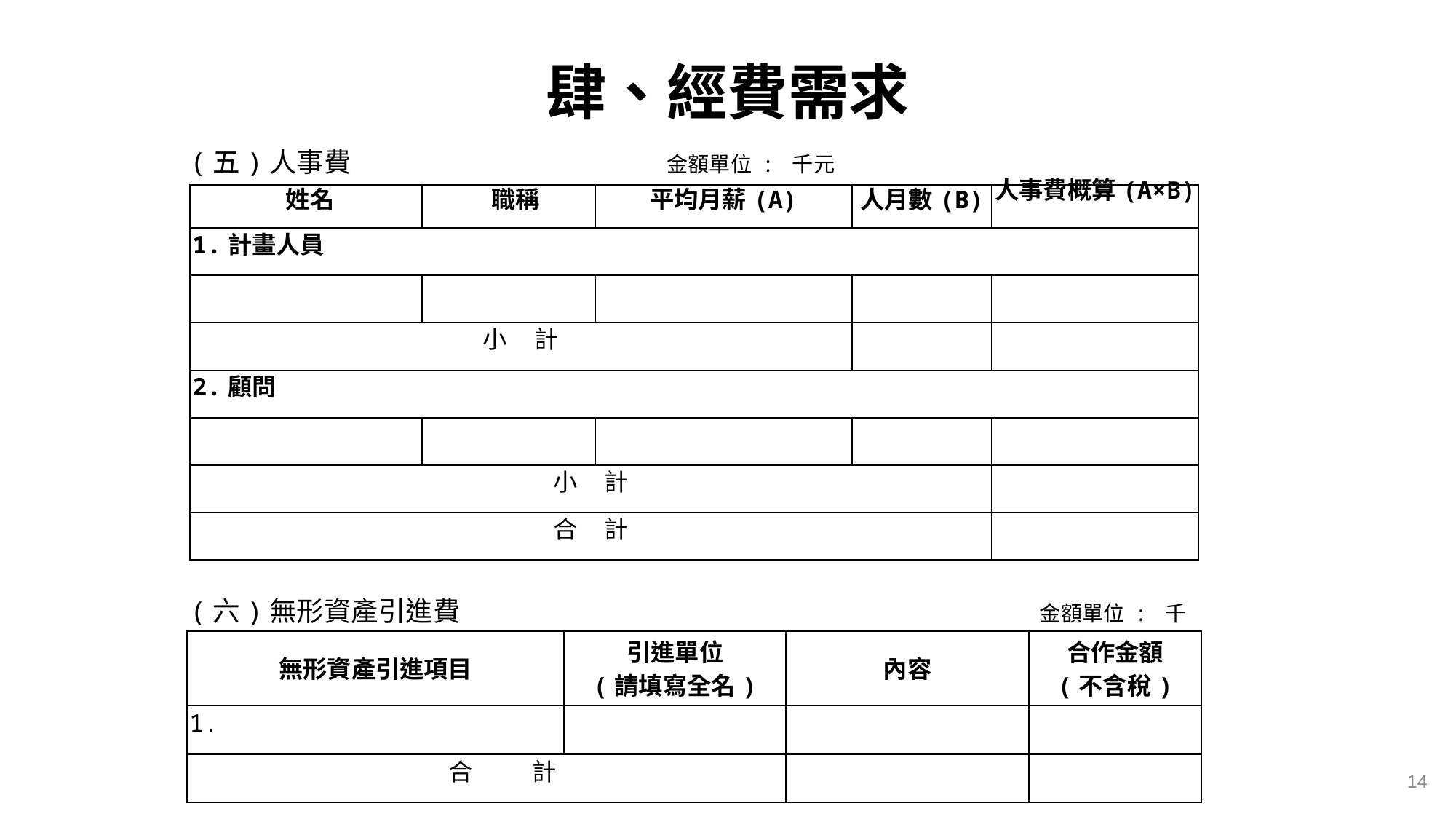

# 肆、經費需求
(五)人事費                                                   金額單位 : 千元

(六)無形資產引進費　　　　　　　　　　　　　　　　　　　　　 金額單位 : 千元

| 姓名 | 職稱 | 平均月薪(A) | 人月數(B) | 人事費概算(A×B) |
| --- | --- | --- | --- | --- |
| 1.計畫人員 |  |  |  |  |
|  |  |  |  |  |
| 小 計 |  |  |  |  |
| 2.顧問 |  |  |  |  |
|  |  |  |  |  |
| 小 計 |  |  |  |  |
| 合 計 |  |  |  |  |
| 無形資產引進項目 | 引進單位 (請填寫全名) | 內容 | 合作金額 (不含稅) |
| --- | --- | --- | --- |
| 1. |  |  |  |
| 合 計 |  |  |  |
14